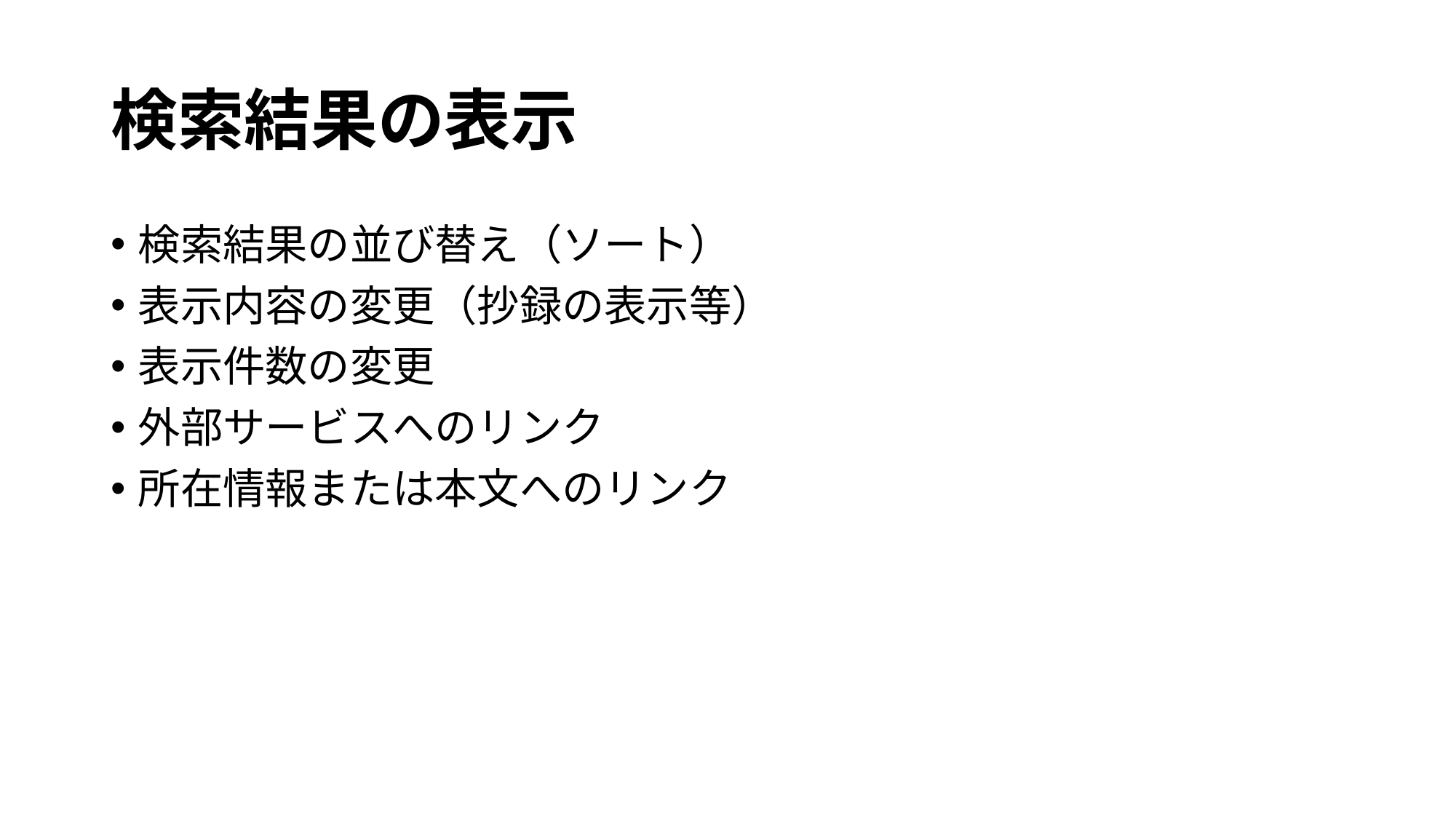

# 検索結果の表示
検索結果の並び替え（ソート）
表示内容の変更（抄録の表示等）
表示件数の変更
外部サービスへのリンク
所在情報または本文へのリンク